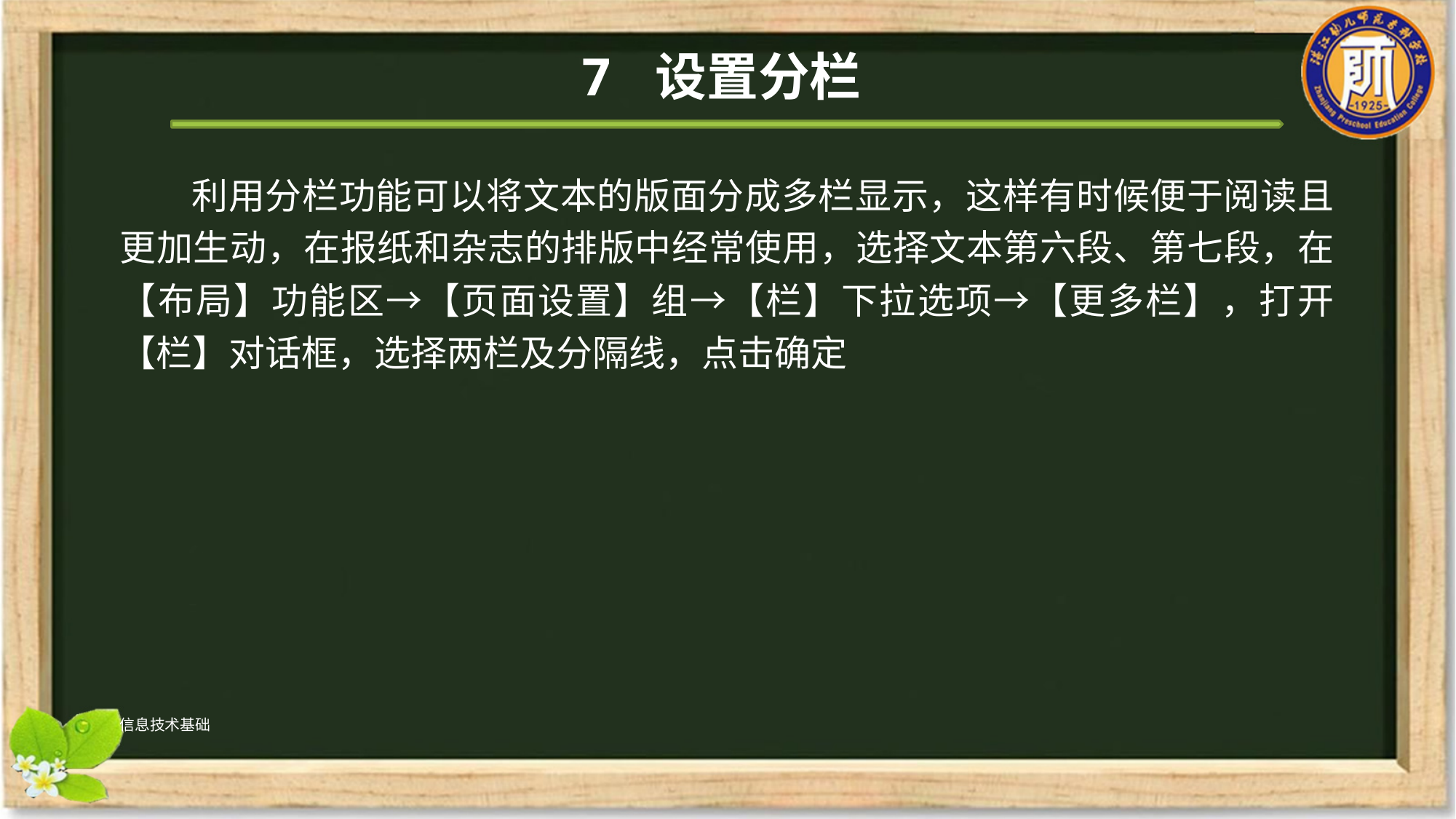

# 7 设置分栏
利用分栏功能可以将文本的版面分成多栏显示，这样有时候便于阅读且更加生动，在报纸和杂志的排版中经常使用，选择文本第六段、第七段，在【布局】功能区→【页面设置】组→【栏】下拉选项→【更多栏】，打开【栏】对话框，选择两栏及分隔线，点击确定
信息技术基础